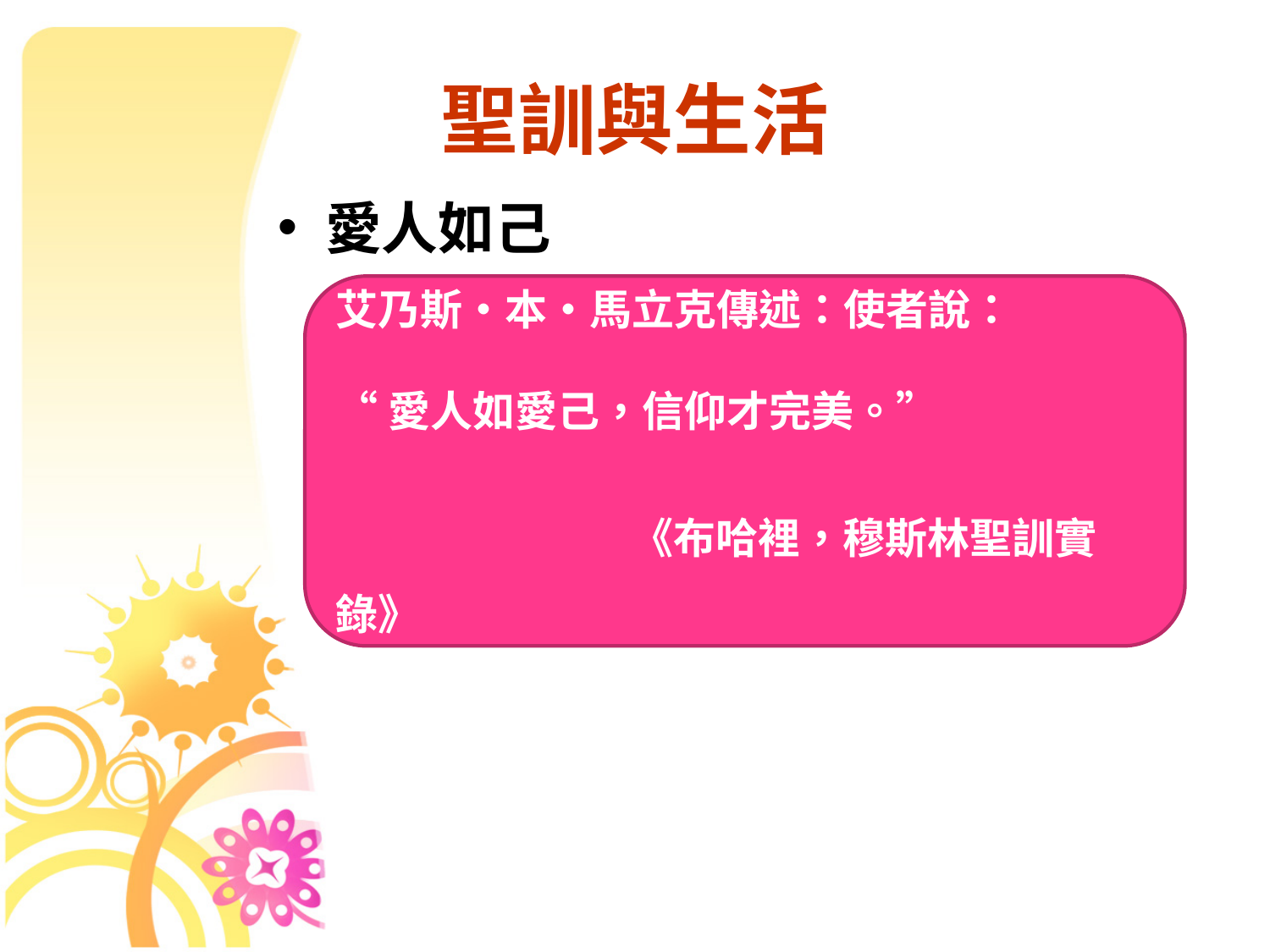

# 聖訓與生活
愛人如己

艾乃斯•本•馬立克傳述：使者說：
“愛人如愛己，信仰才完美。”
                              《布哈裡，穆斯林聖訓實錄》